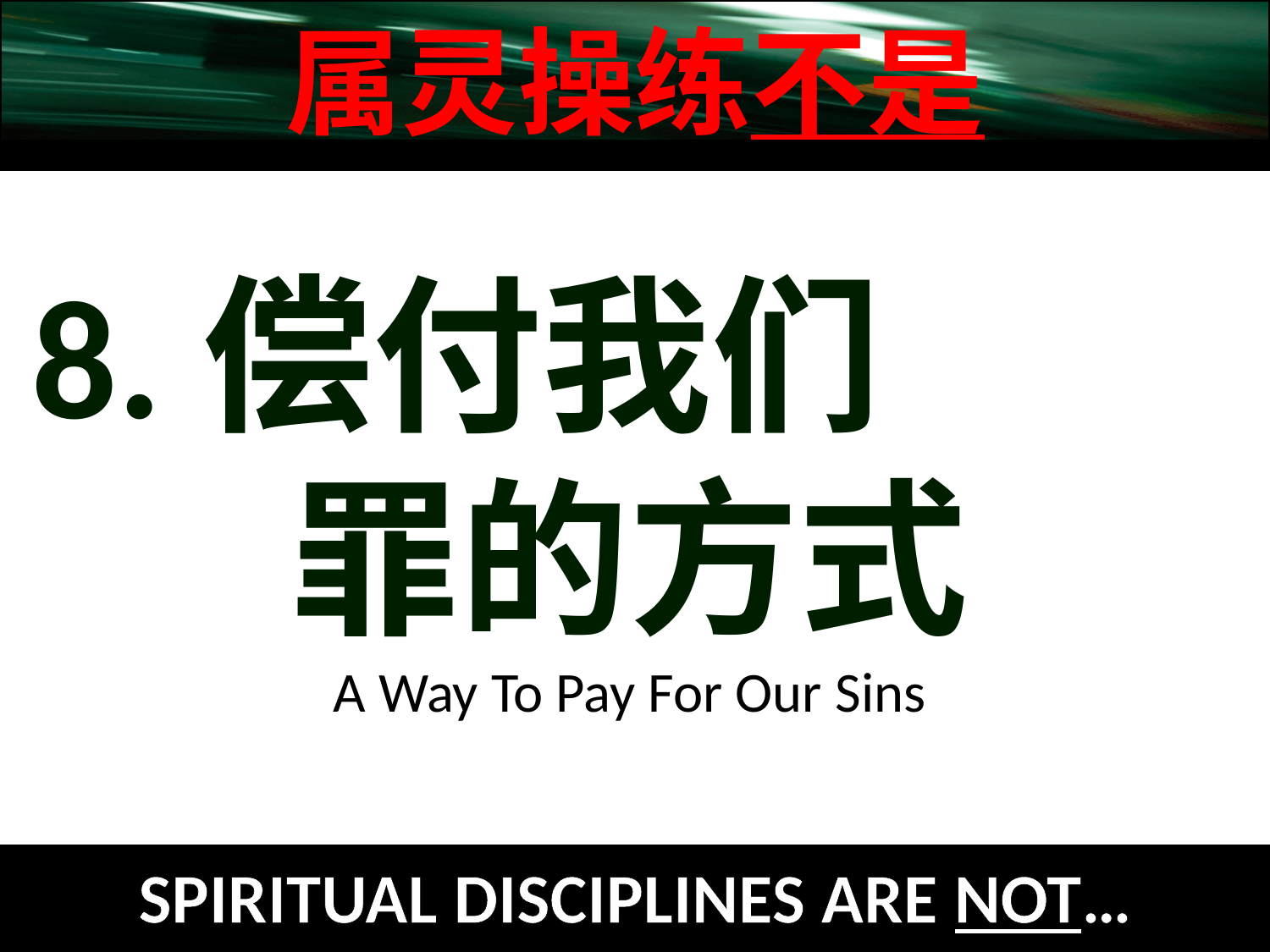

属灵操练不是

8.偿付我们          罪的方式
A Way To Pay For Our Sins
SPIRITUAL DISCIPLINES ARE NOT…